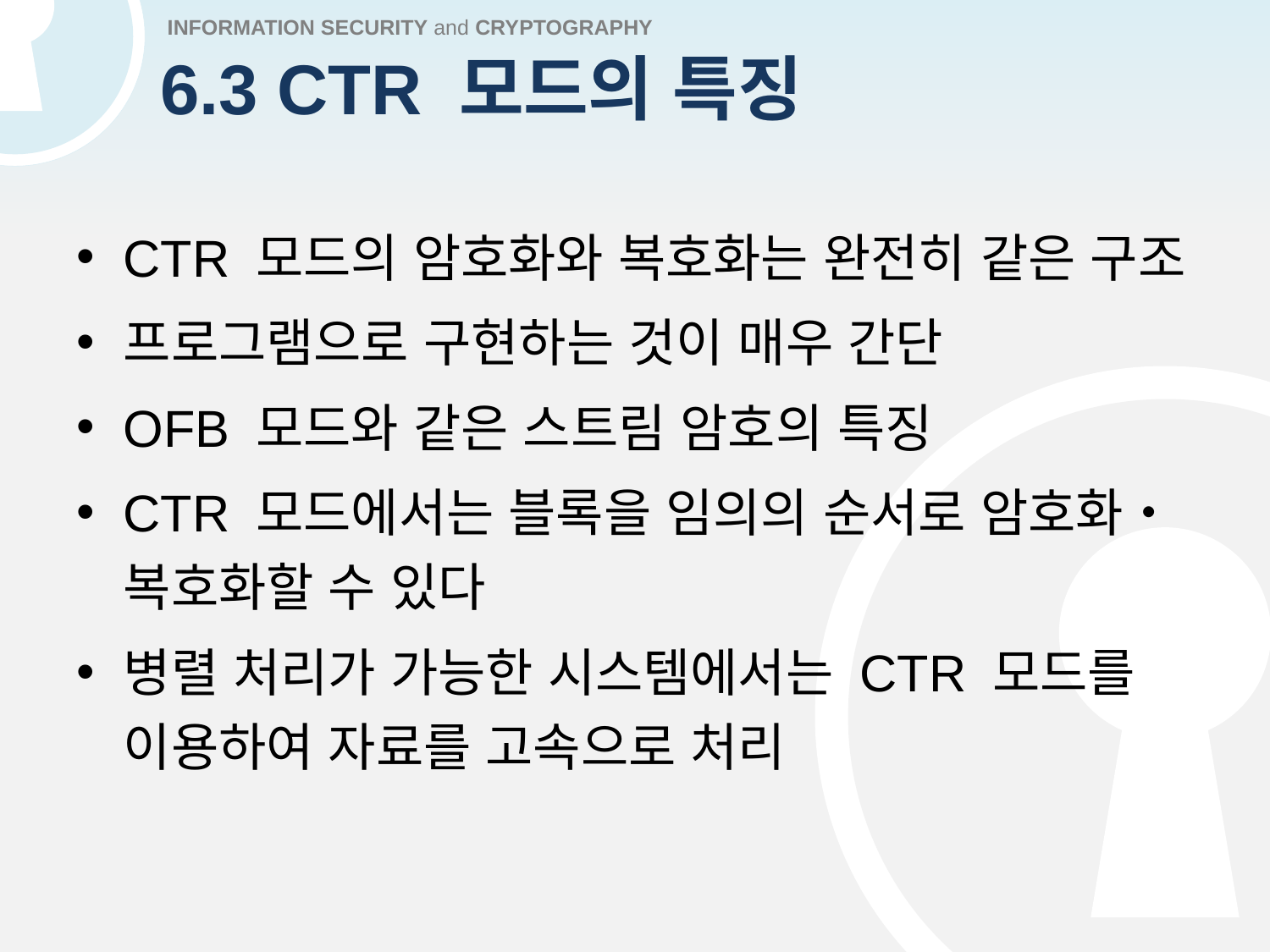

# 6.3 CTR 모드의 특징
CTR 모드의 암호화와 복호화는 완전히 같은 구조
프로그램으로 구현하는 것이 매우 간단
OFB 모드와 같은 스트림 암호의 특징
CTR 모드에서는 블록을 임의의 순서로 암호화・복호화할 수 있다
병렬 처리가 가능한 시스템에서는 CTR 모드를 이용하여 자료를 고속으로 처리